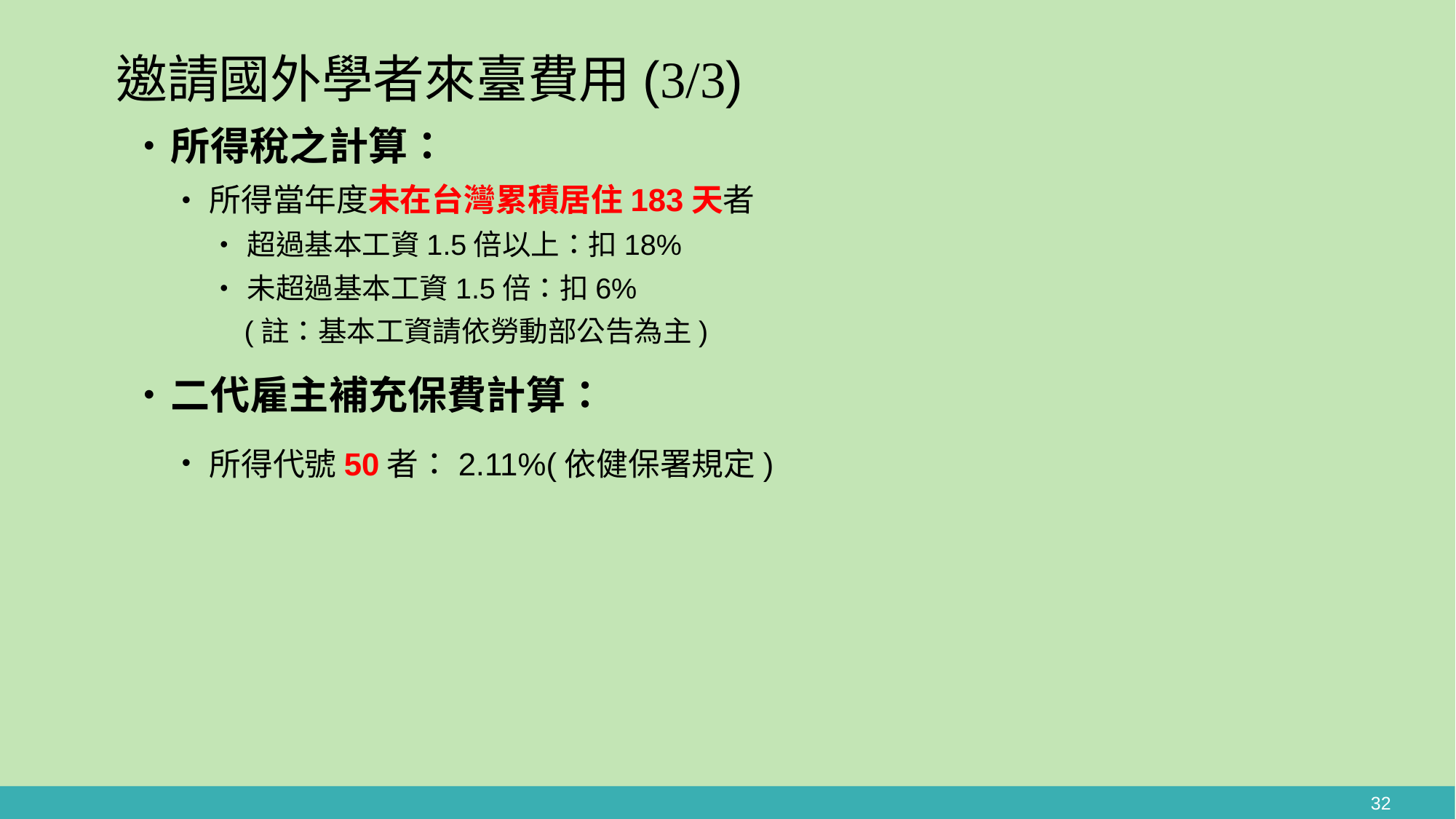

# 邀請國外學者來臺費用(3/3)
所得稅之計算：
所得當年度未在台灣累積居住183天者
超過基本工資1.5倍以上：扣18%
未超過基本工資1.5倍：扣6%
   (註：基本工資請依勞動部公告為主)
二代雇主補充保費計算：
所得代號50者：2.11%(依健保署規定)
32